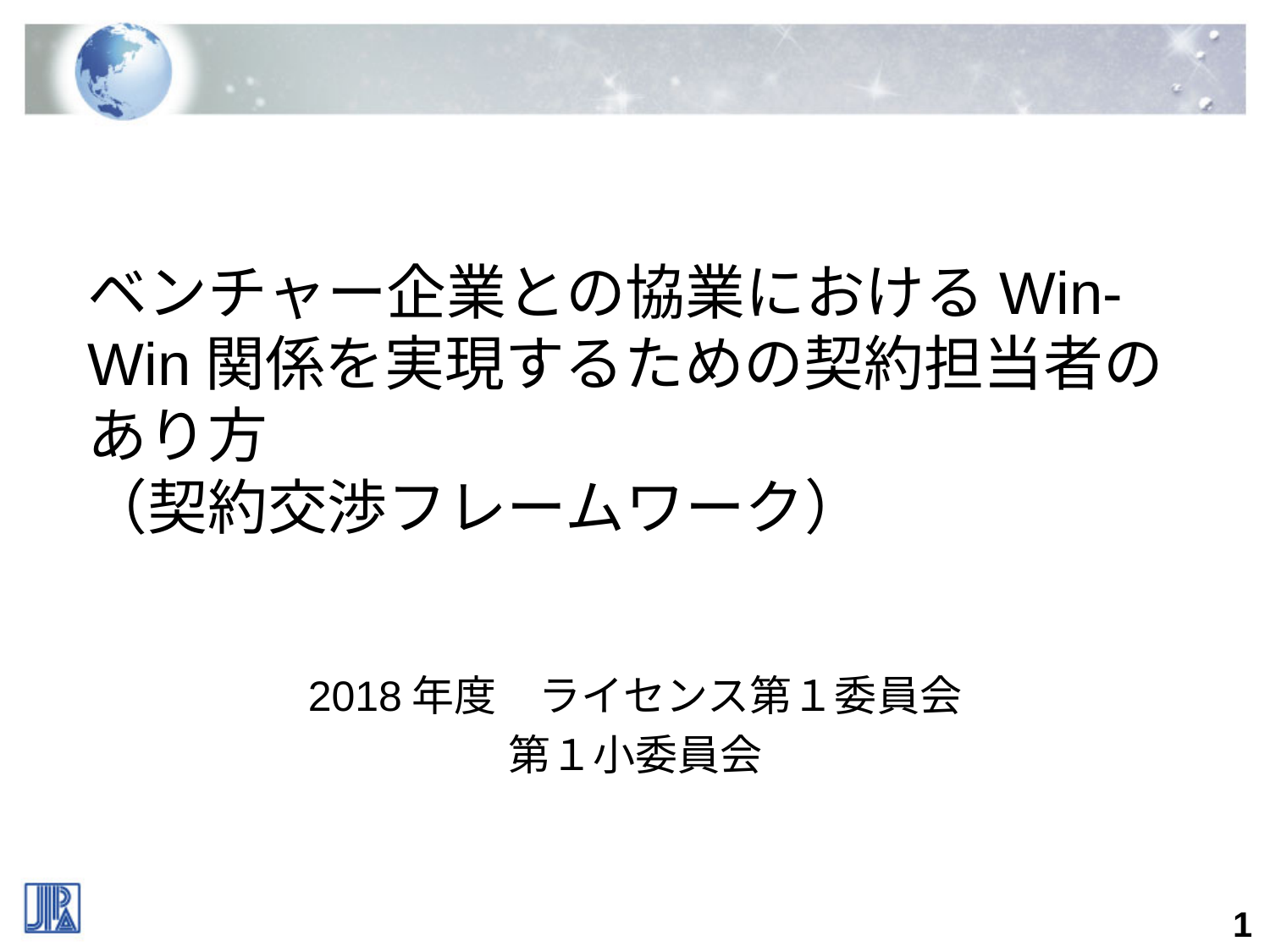

# ベンチャー企業との協業におけるWin-Win関係を実現するための契約担当者のあり方 （契約交渉フレームワーク）
2018年度　ライセンス第１委員会
第１小委員会
1